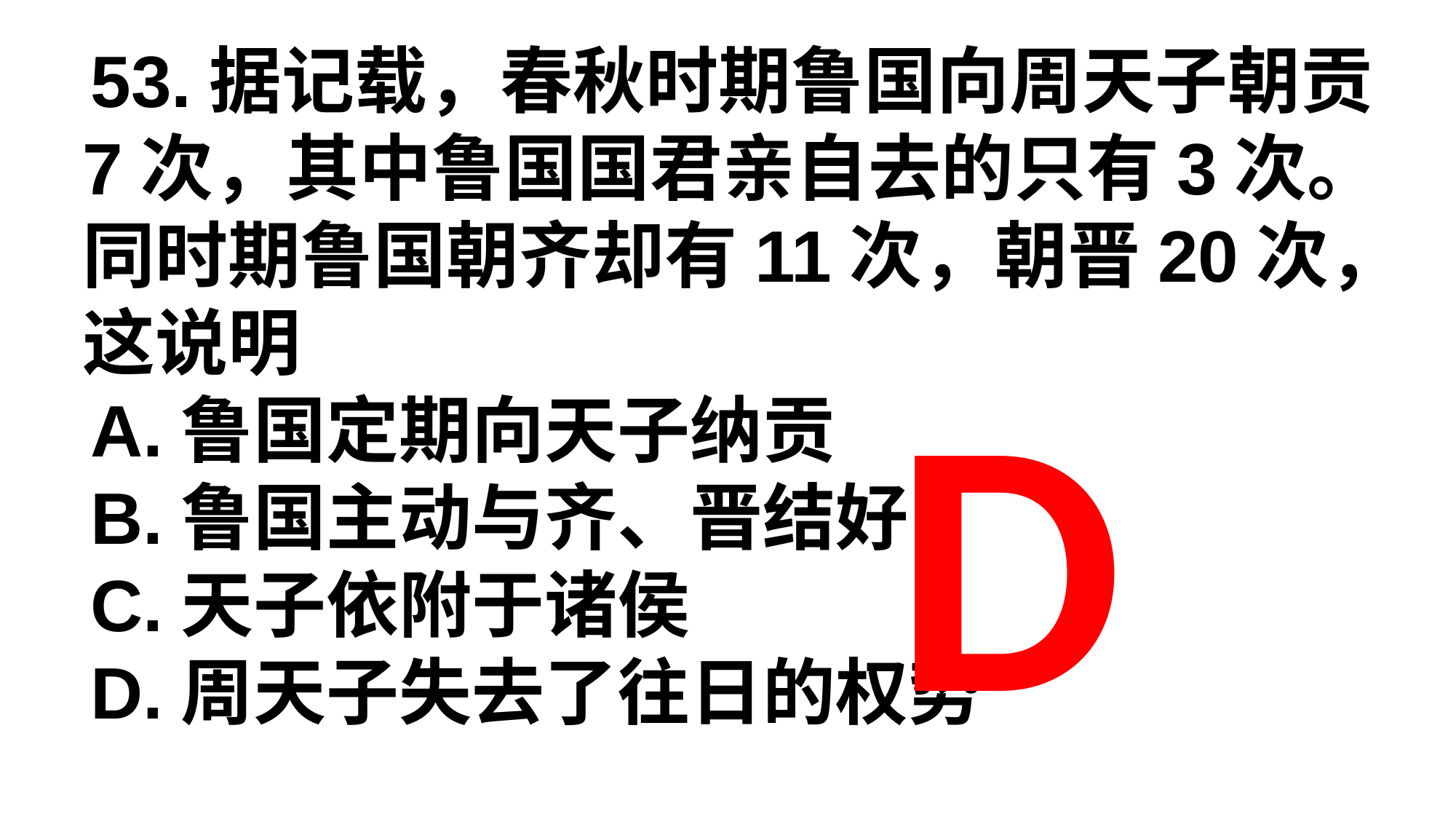

53.据记载，春秋时期鲁国向周天子朝贡7次，其中鲁国国君亲自去的只有3次。同时期鲁国朝齐却有11次，朝晋20次，这说明
A.鲁国定期向天子纳贡
B.鲁国主动与齐、晋结好
C.天子依附于诸侯
D.周天子失去了往日的权势
D